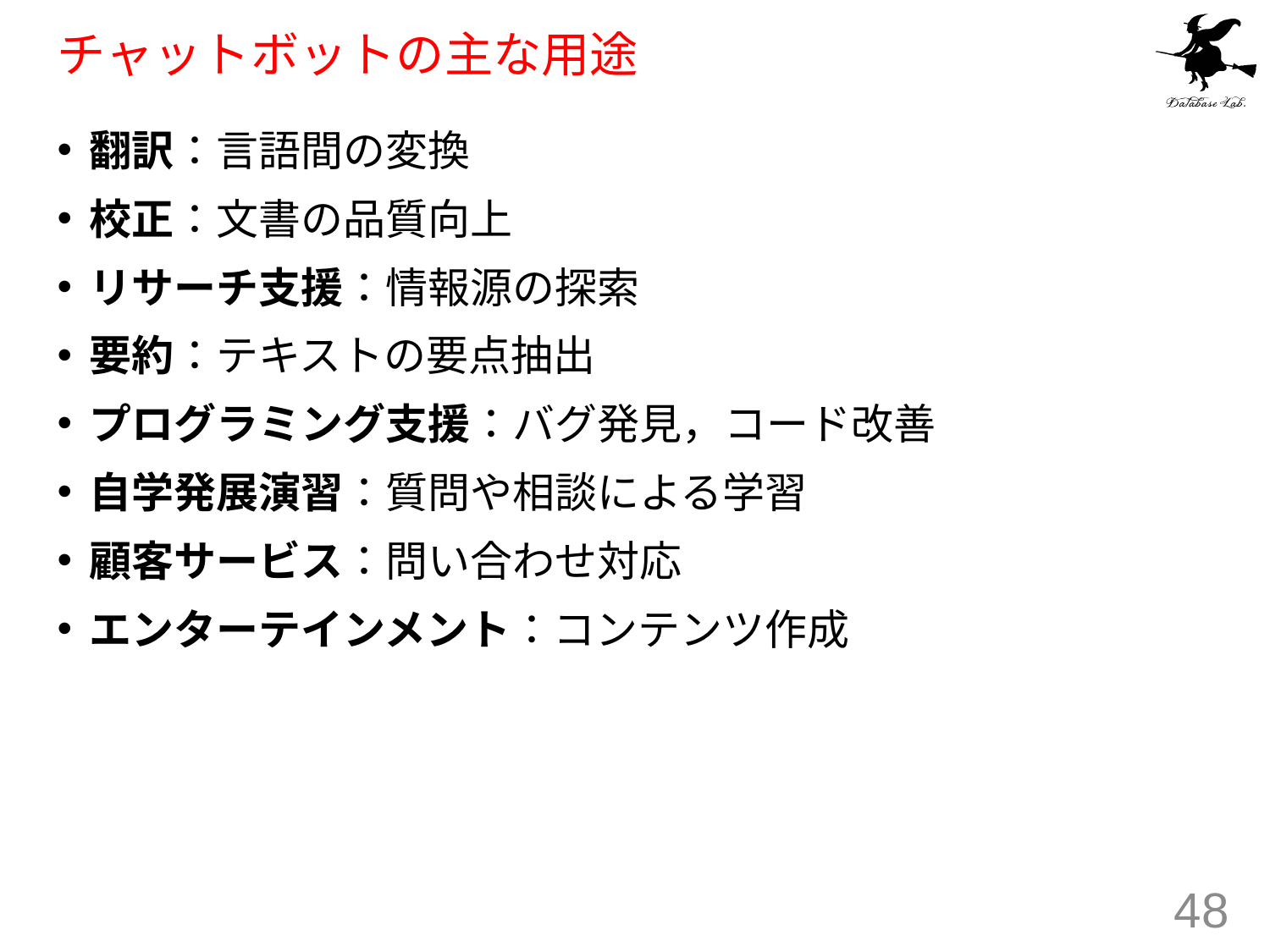

# チャットボットの主な用途
翻訳：言語間の変換
校正：文書の品質向上
リサーチ支援：情報源の探索
要約：テキストの要点抽出
プログラミング支援：バグ発見，コード改善
自学発展演習：質問や相談による学習
顧客サービス：問い合わせ対応
エンターテインメント：コンテンツ作成

48